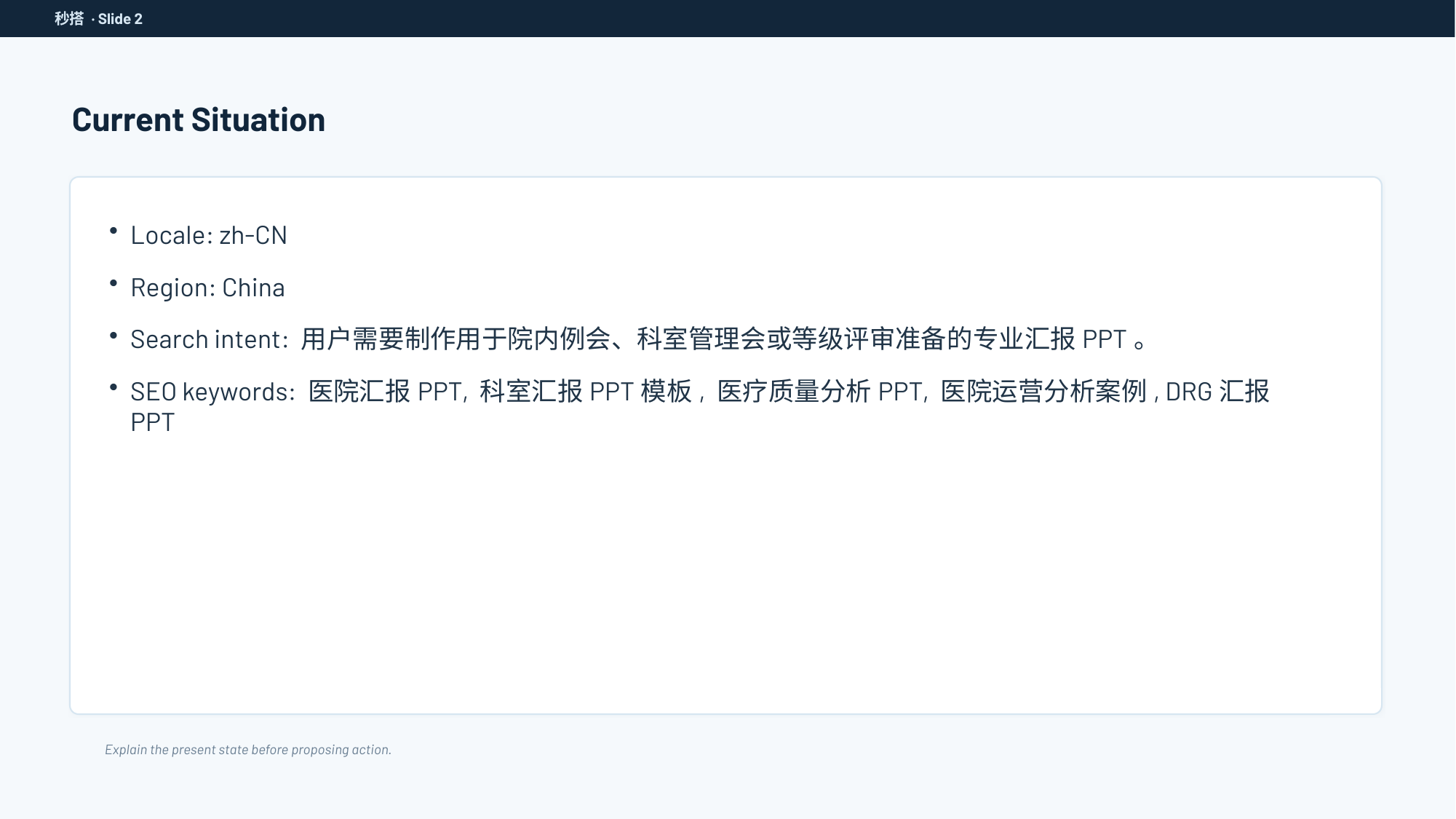

秒搭 · Slide 2
Current Situation

Locale: zh-CN
Region: China
Search intent: 用户需要制作用于院内例会、科室管理会或等级评审准备的专业汇报PPT。
SEO keywords: 医院汇报PPT, 科室汇报PPT模板, 医疗质量分析PPT, 医院运营分析案例, DRG汇报PPT
Explain the present state before proposing action.